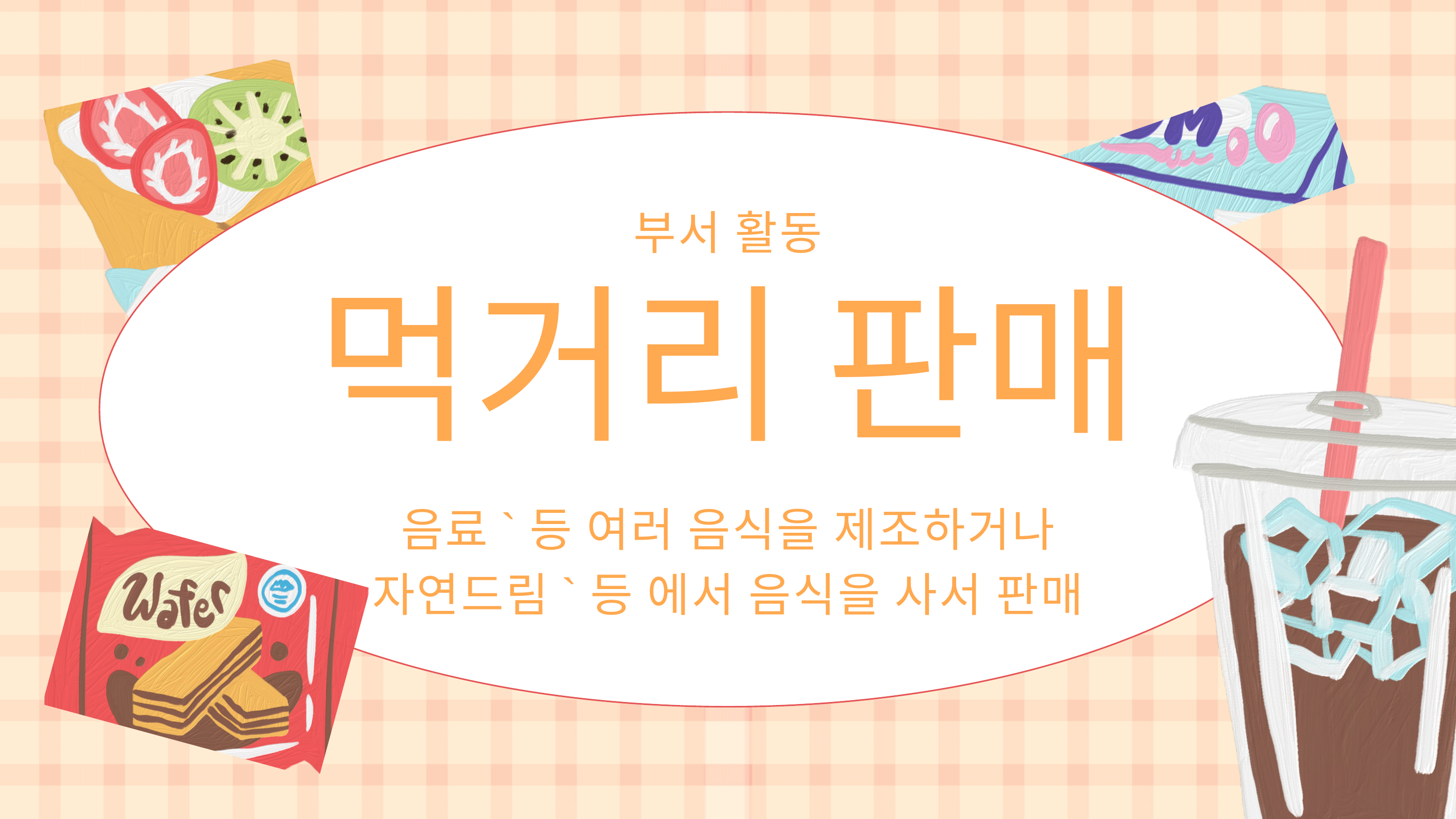

부서 활동

먹거리 판매
음료`등 여러 음식을 제조하거나
자연드림`등 에서 음식을 사서 판매